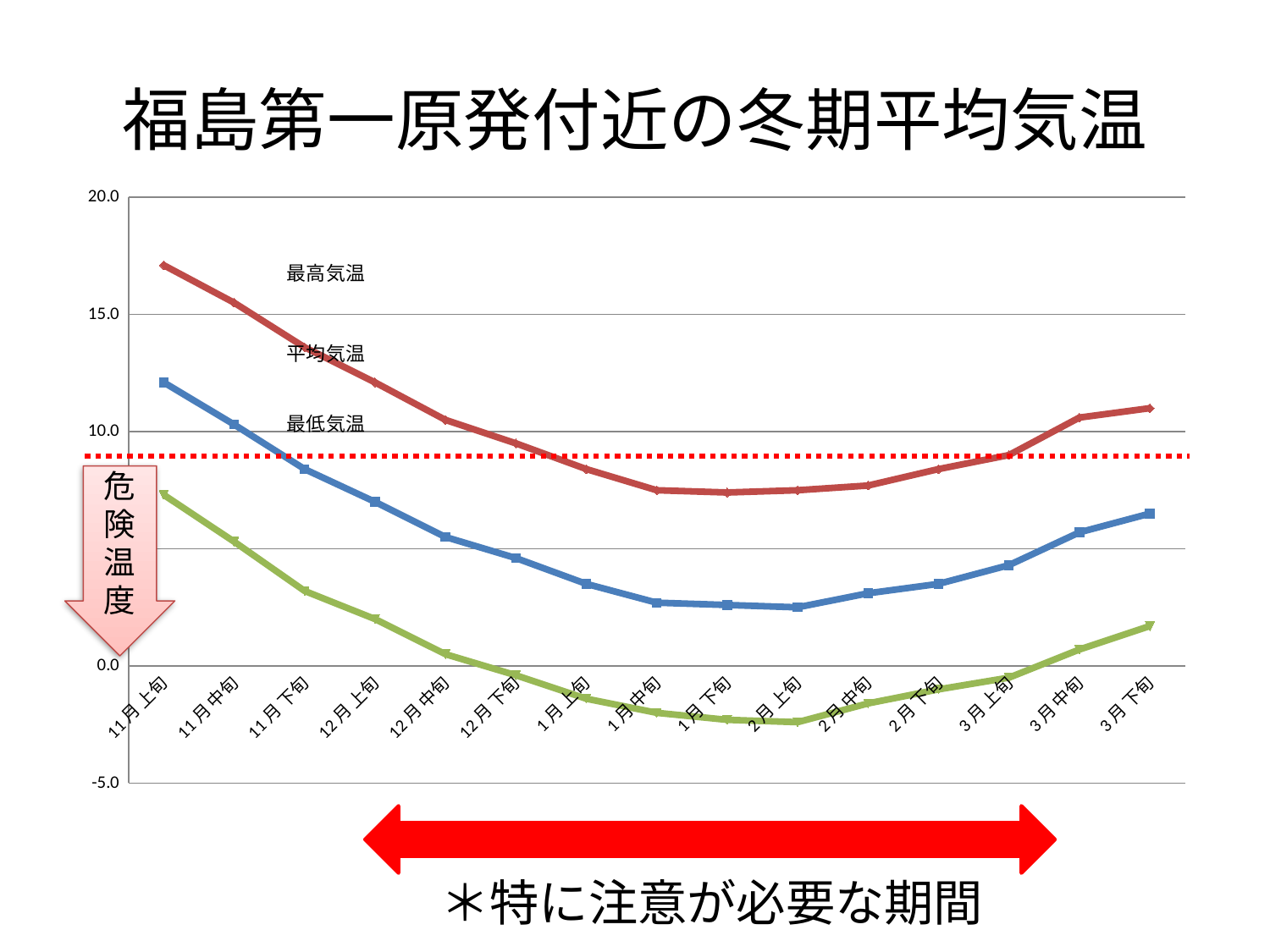

# 福島第一原発付近の冬期平均気温

### Chart:

| Category | 平均気温 | 最高気温 | 最低気温 |
|---|---|---|---|
| 11月 上旬 | 12.1 | 17.1 | 7.3 |
| 11月 中旬 | 10.3 | 15.5 | 5.3 |
| 11月 下旬 | 8.4 | 13.6 | 3.2 |
| 12月 上旬 | 7.0 | 12.1 | 2.0 |
| 12月 中旬 | 5.5 | 10.5 | 0.5 |
| 12月 下旬 | 4.6 | 9.5 | -0.4 |
| 1月 上旬 | 3.5 | 8.4 | -1.4 |
| 1月 中旬 | 2.7 | 7.5 | -2.0 |
| 1月 下旬 | 2.6 | 7.4 | -2.3 |
| 2月 上旬 | 2.5 | 7.5 | -2.4 |
| 2月 中旬 | 3.1 | 7.7 | -1.6 |
| 2月 下旬 | 3.5 | 8.4 | -1.0 |
| 3月 上旬 | 4.3 | 9.0 | -0.5 |
| 3月 中旬 | 5.7 | 10.6 | 0.7 |
| 3月 下旬 | 6.5 | 11.0 | 1.7 |
危険温度

＊特に注意が必要な期間